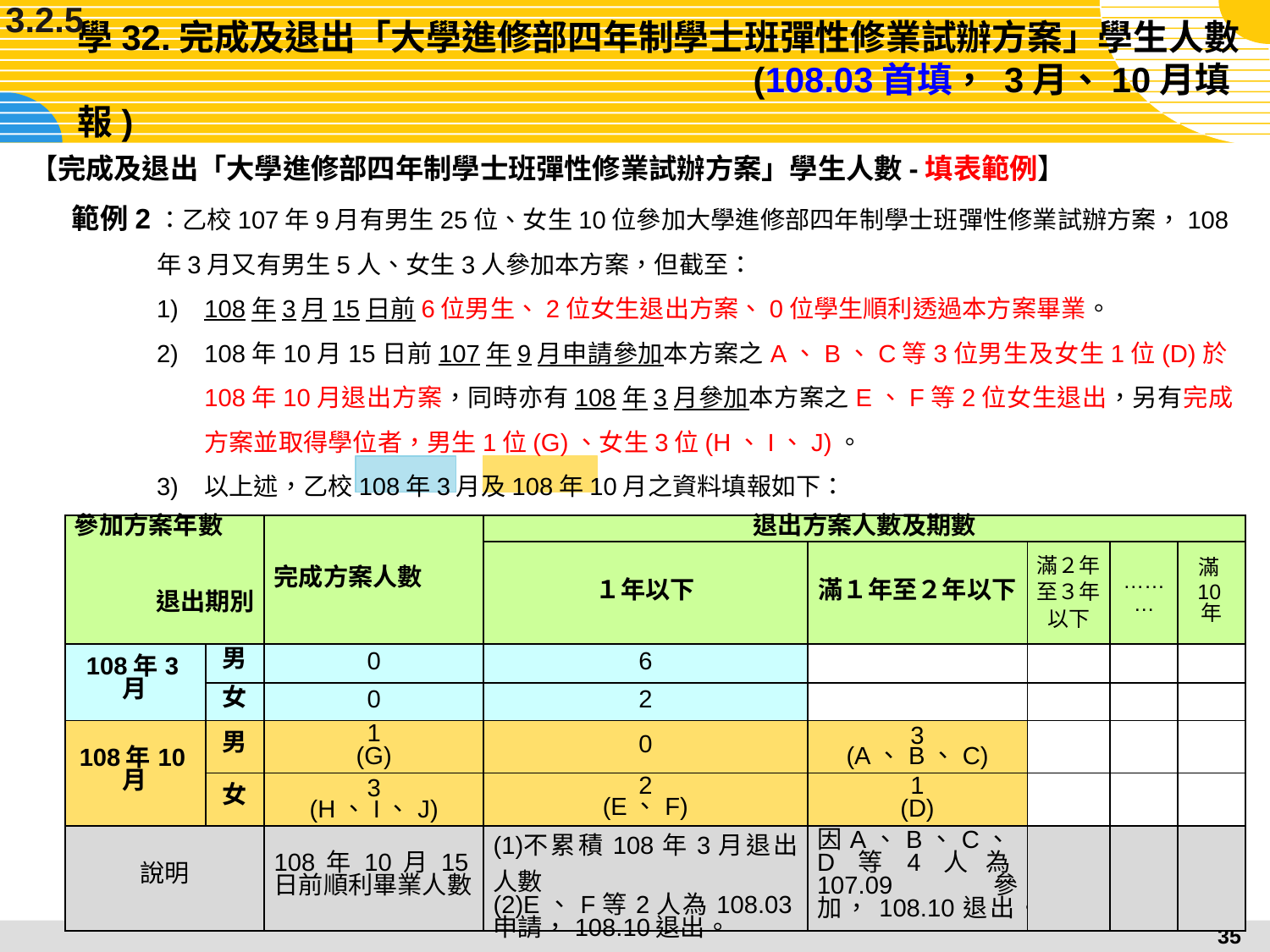

3.2.5
# 學32.完成及退出「大學進修部四年制學士班彈性修業試辦方案」學生人數 (108.03首填， 3月、10月填報)
【完成及退出「大學進修部四年制學士班彈性修業試辦方案」學生人數-填表範例】
範例2：乙校107年9月有男生25位、女生10位參加大學進修部四年制學士班彈性修業試辦方案，108年3月又有男生5人、女生3人參加本方案，但截至：
108年3月15日前6位男生、2位女生退出方案、0位學生順利透過本方案畢業。
108年10月15日前107年9月申請參加本方案之A、B、C等3位男生及女生1位(D)於108年10月退出方案，同時亦有108年3月參加本方案之E、F等2位女生退出，另有完成方案並取得學位者，男生1位(G)、女生3位(H、I、J)。
以上述，乙校108年3月及108年10月之資料填報如下：

| 參加方案年數   退出期別 |  | 完成方案人數 | 退出方案人數及期數 |  |  |  |  |
| --- | --- | --- | --- | --- | --- | --- | --- |
|  |  |  | １年以下 | 滿１年至２年以下 | 滿２年至３年以下 | ……… | 滿10年 |
| 108年3月 | 男 | 0 | 6 |  |  |  |  |
|  | 女 | 0 | 2 |  |  |  |  |
| 108年10月 | 男 | 1 (G) | 0 | 3 (A、B、C) |  |  |  |
|  | 女 | 3 (H、I、J) | 2 (E、F) | 1 (D) |  |  |  |
| 說明 |  | 108年10月15日前順利畢業人數 | 不累積108年3月退出人數 E、F等2人為108.03申請，108.10退出。 | 因A、B、C、D等4人為107.09參加，108.10退出。 |  |  |  |